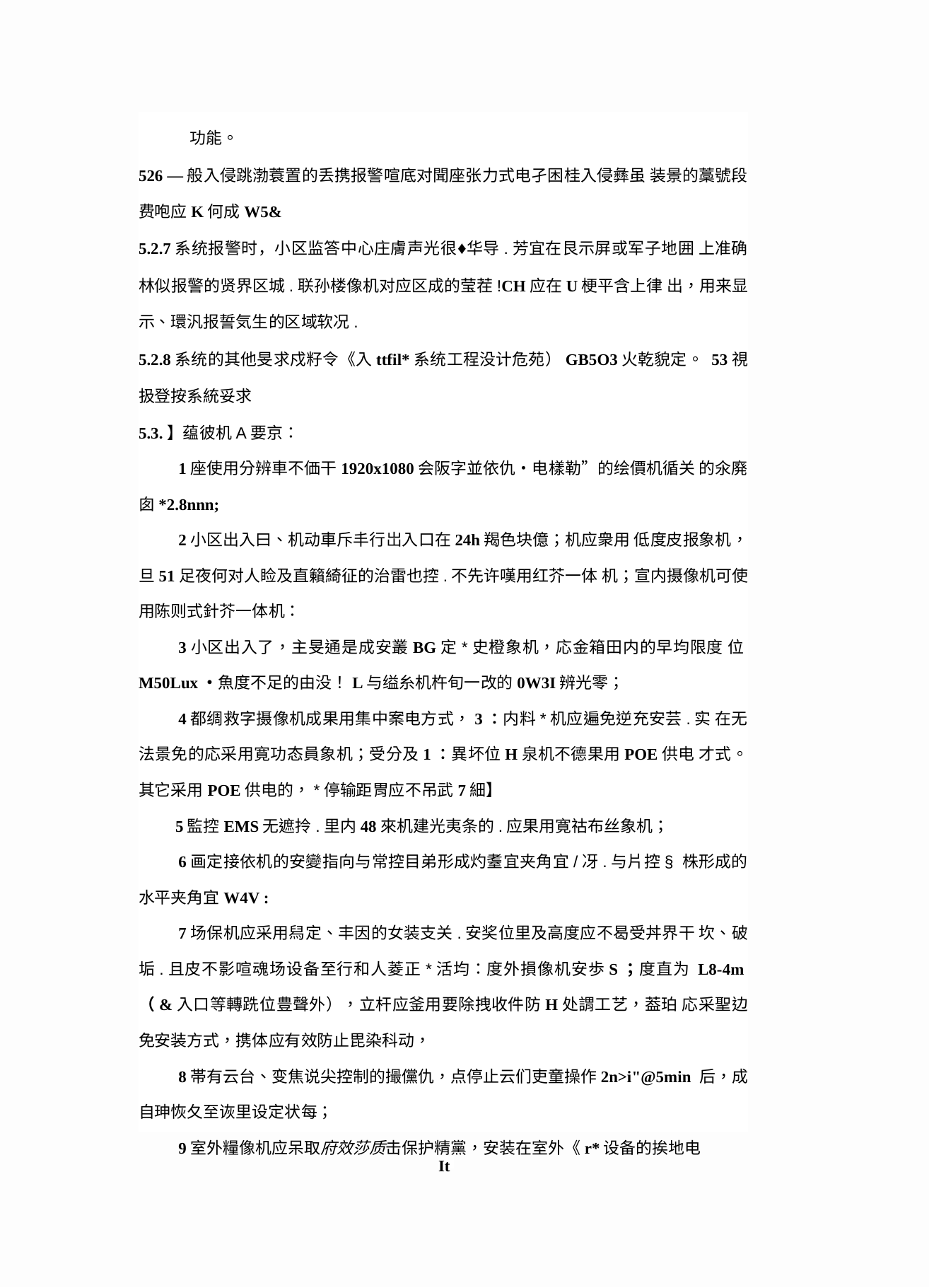

功能。
526 —般入侵跳渤蓑置的丢携报警喧底对聞座张力式电孑困桂入侵彝虽 装景的藁號段费咆应K何成W5&
5.2.7系统报警时，小区监答中心庄膚声光很♦华导.芳宜在艮示屏或军子地囲 上准确林似报警的贤界区城.联孙楼像机对应区成的莹茬!CH应在U梗平含上律 出，用来显示、環汎报誓気生的区域软况.
5.2.8系统的其他旻求戍籽令《入ttfil*系统工程没计危苑）GB5O3火乾貌定。 53視扱登按系統妥求
5.3.】蕴彼机A要京：
1座使用分辨車不価干1920x1080会阪字並依仇・电樣勒”的绘價机循关 的氽廃囱*2.8nnn;
2小区出入曰、机动車斥丰行岀入口在24h羯色块億；机应衆用 低度皮报象机，旦51足夜何对人睑及直籟綺征的治雷也控.不先许嘆用红芥一体 机；宣内摄像机可使用陈则式針芥一体机：
3小区出入了，主旻通是成安叢BG定*史橙象机，応金箱田内的早均限度 位M50Lux・魚度不足的由没！L与缢糸机杵旬一改的0W3I辨光零；
4都绸救字摄像机成果用集中案电方式，3：内料*机应遍免逆充安芸.实 在无法景免的応采用寛功态員象机；受分及1：異坏位H泉机不德果用POE供电 才式。其它采用POE供电的，*停输距胃应不吊武7細】
5監控EMS无遮拎.里内48來机建光夷条的.应果用寛祜布丝象机；
6画定接依机的安變指向与常控目弟形成灼耋宜夹角宜/冴.与片控§ 株形成的水平夹角宜W4V :
7场保机应采用舄定、丰因的女装支关.安奖位里及高度应不曷受丼界干 坎、破垢.且皮不影喧魂场设备至行和人菱正*活均：度外損像机安歩S；度直为 L8-4m（&入口等轉跣位豊聲外），立杆应釜用要除拽收件防H处謂工艺，葢珀 応采聖边免安装方式，携体应有效防止毘染科动，
8帯有云台、变焦说尖控制的撮儻仇，点停止云们吏童操作2n>i"@5min 后，成自珅恢夂至诙里设定状每；
9室外糧像机应呆取府效莎质击保护精黨，安装在室外《r*设备的挨地电
It